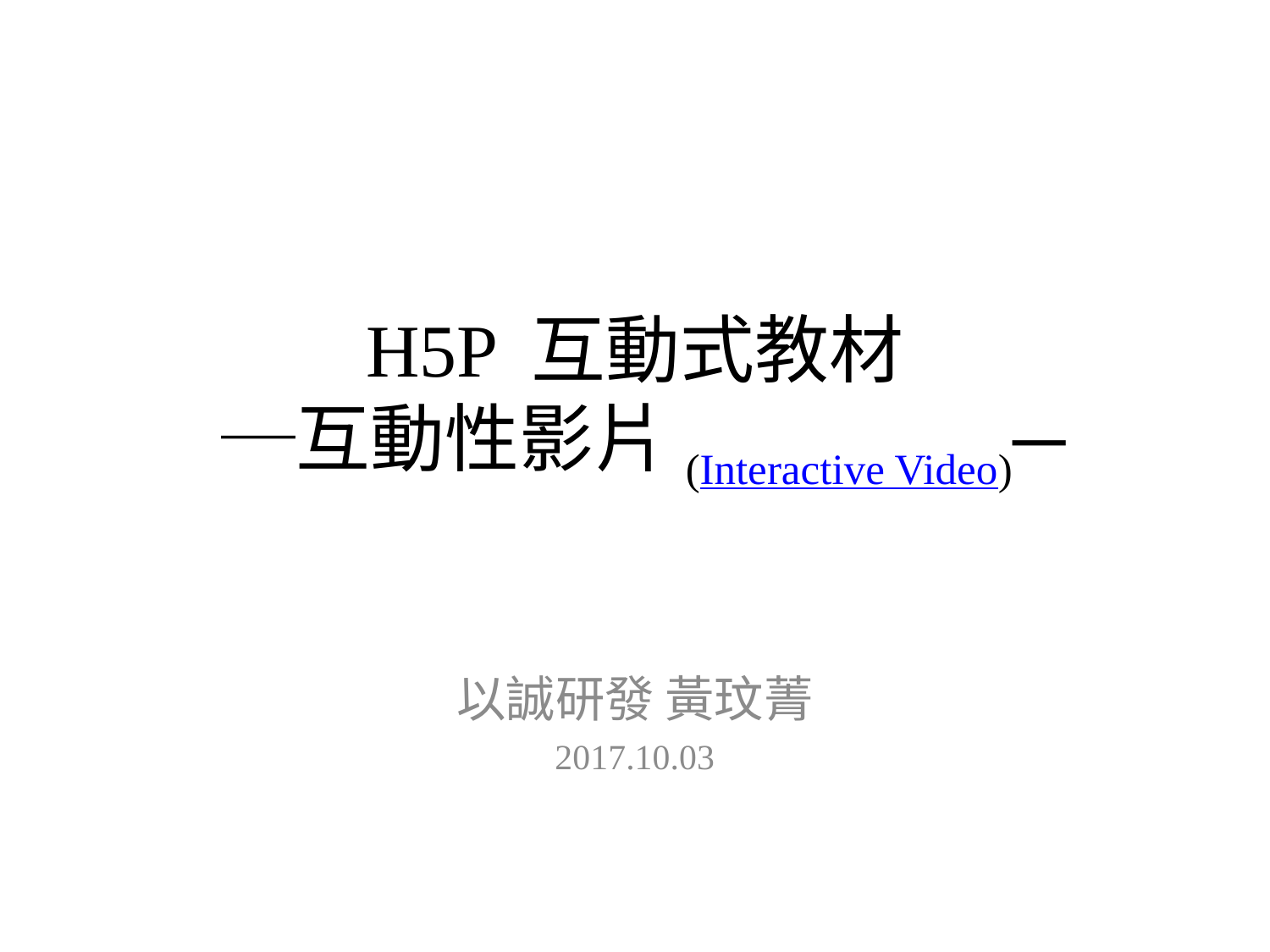

# H5P 互動式教材 ─互動性影片(Interactive Video)─
以誠研發 黃玟菁
2017.10.03